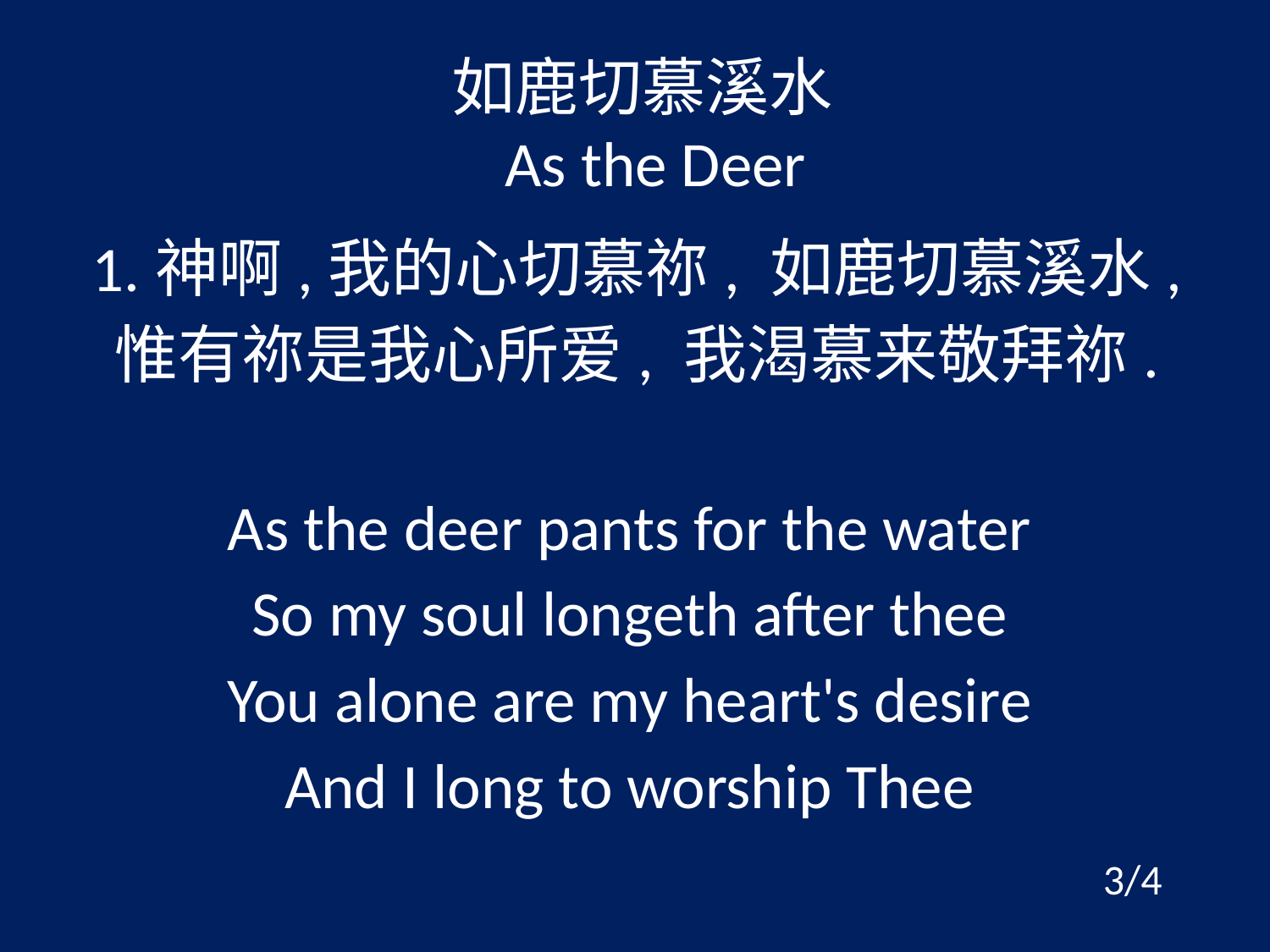

如鹿切慕溪水
As the Deer
1.神啊,我的心切慕祢, 如鹿切慕溪水,
惟有祢是我心所爱, 我渴慕来敬拜祢.

As the deer pants for the water
So my soul longeth after thee
You alone are my heart's desire
And I long to worship Thee

3/4